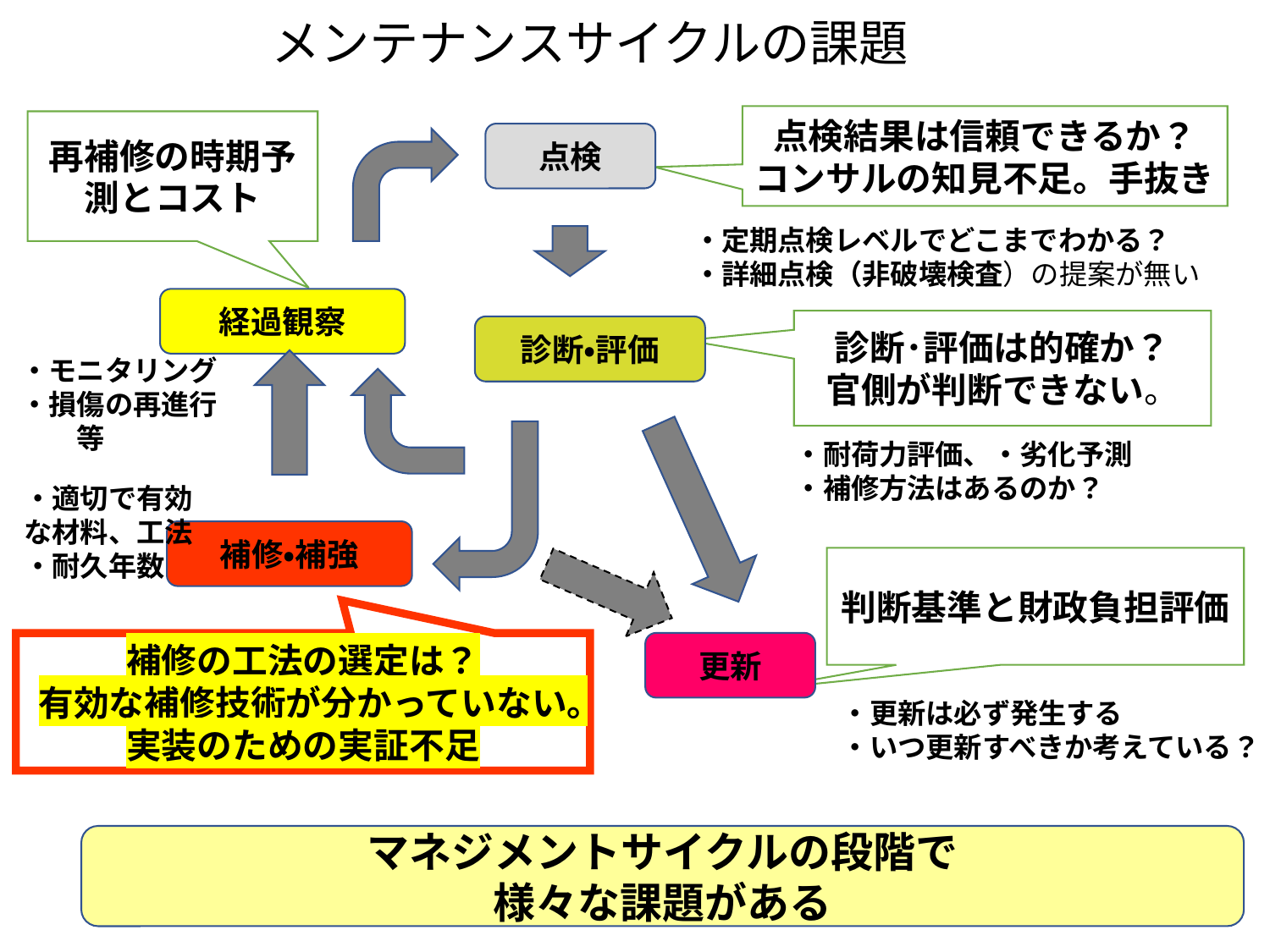

メンテナンスサイクルの課題
点検結果は信頼できるか？
コンサルの知見不足。手抜き
再補修の時期予測とコスト
点検

・定期点検レベルでどこまでわかる？
・詳細点検（非破壊検査）の提案が無い

経過観察
診断･評価は的確か？
官側が判断できない。
診断・評価
・モニタリング
・損傷の再進行
　　等

・耐荷力評価、・劣化予測
・補修方法はあるのか？
・適切で有効な材料、工法
・耐久年数
補修・補強

判断基準と財政負担評価
更新
補修の工法の選定は？
有効な補修技術が分かっていない。
実装のための実証不足
・更新は必ず発生する
・いつ更新すべきか考えている？
マネジメントサイクルの段階で
様々な課題がある